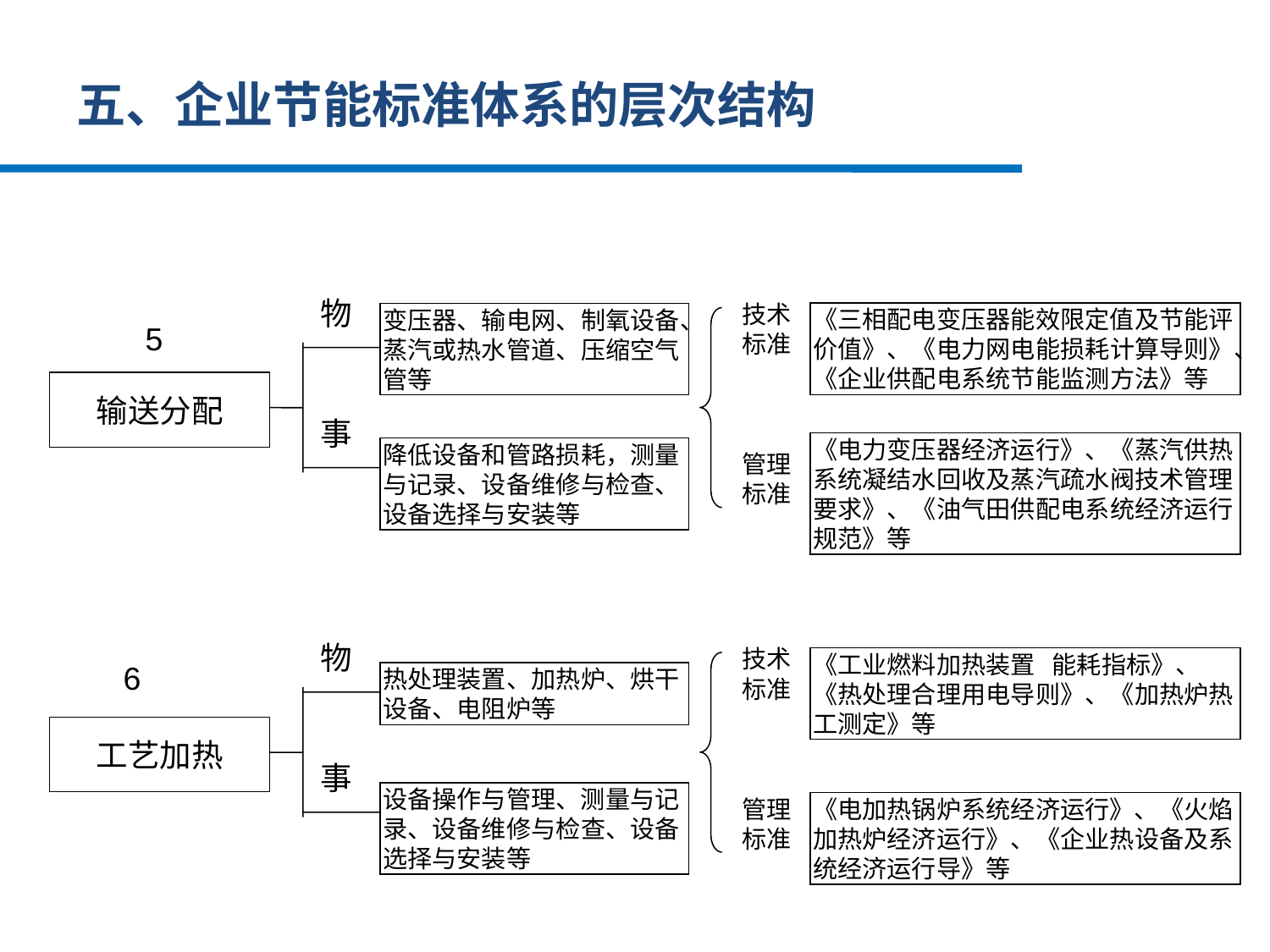

# 五、企业节能标准体系的层次结构
物
技术标准
《三相配电变压器能效限定值及节能评价值》、《电力网电能损耗计算导则》、《企业供配电系统节能监测方法》等
变压器、输电网、制氧设备、蒸汽或热水管道、压缩空气管等

5

输送分配

事
《电力变压器经济运行》、《蒸汽供热系统凝结水回收及蒸汽疏水阀技术管理要求》、《油气田供配电系统经济运行规范》等
降低设备和管路损耗，测量与记录、设备维修与检查、设备选择与安装等
管理标准

物
技术标准
《工业燃料加热装置   能耗指标》、《热处理合理用电导则》、《加热炉热工测定》等
6

热处理装置、加热炉、烘干设备、电阻炉等

工艺加热

事
设备操作与管理、测量与记录、设备维修与检查、设备选择与安装等
《电加热锅炉系统经济运行》、《火焰加热炉经济运行》、《企业热设备及系统经济运行导》等
管理标准